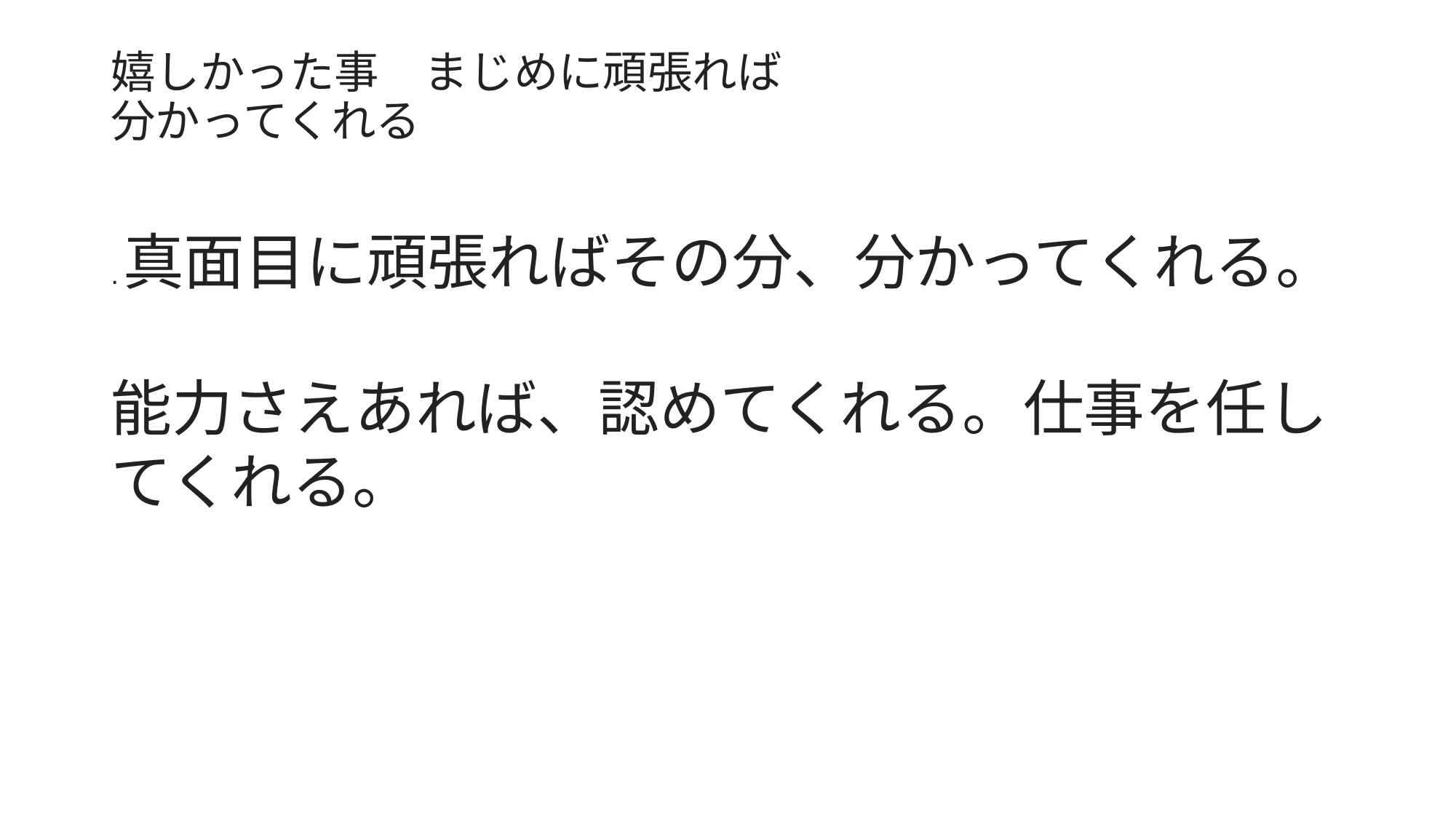

# 嬉しかった事　まじめに頑張れば 分かってくれる
.真面目に頑張ればその分、分かってくれる。

能力さえあれば、認めてくれる。仕事を任してくれる。